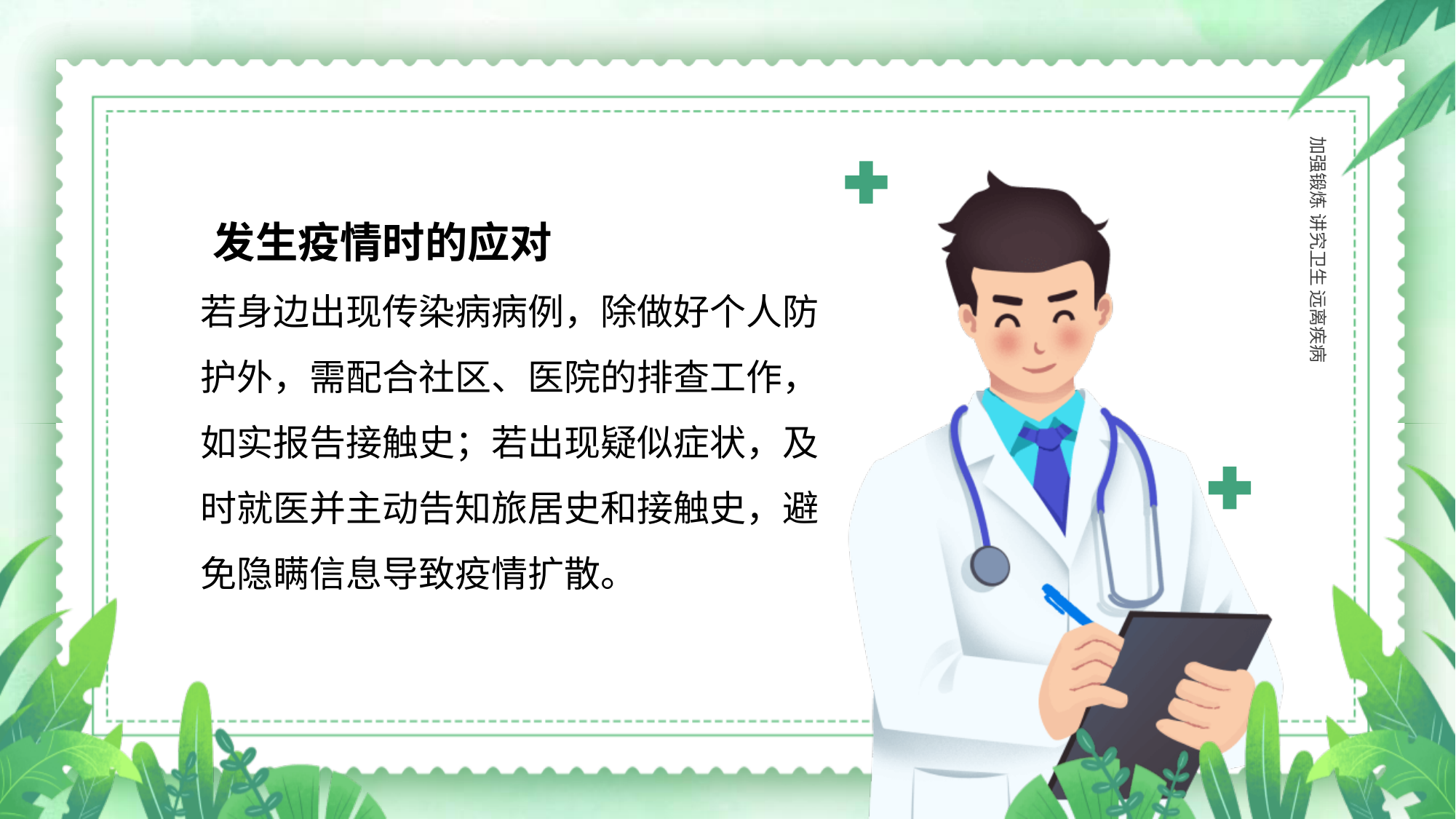

加强锻炼 讲究卫生 远离疾病

 发生疫情时的应对
若身边出现传染病病例，除做好个人防护外，需配合社区、医院的排查工作，如实报告接触史；若出现疑似症状，及时就医并主动告知旅居史和接触史，避免隐瞒信息导致疫情扩散。